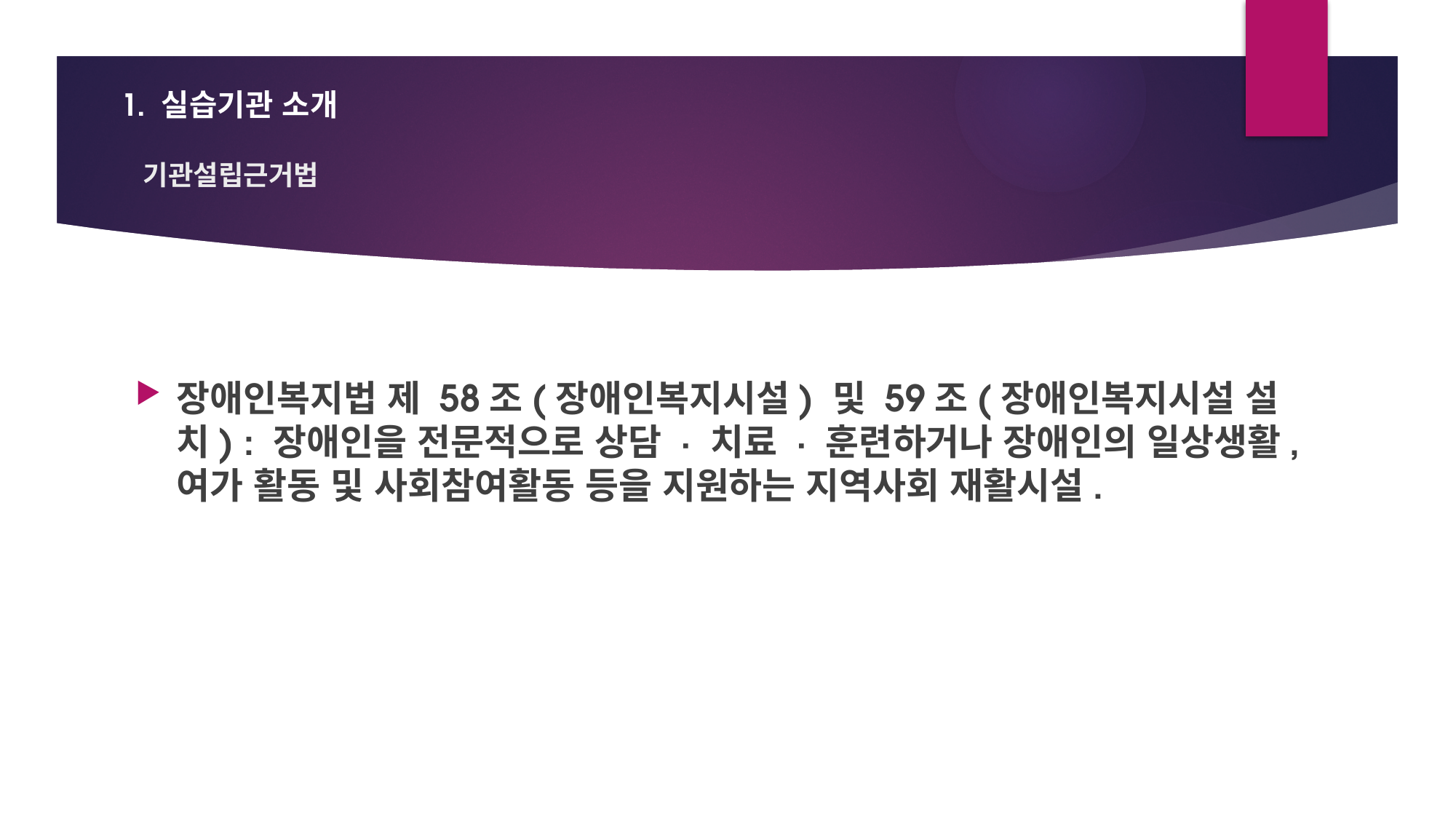

1. 실습기관 소개
# 기관설립근거법
장애인복지법 제 58조(장애인복지시설) 및 59조(장애인복지시설 설치) : 장애인을 전문적으로 상담 · 치료 · 훈련하거나 장애인의 일상생활, 여가 활동 및 사회참여활동 등을 지원하는 지역사회 재활시설.